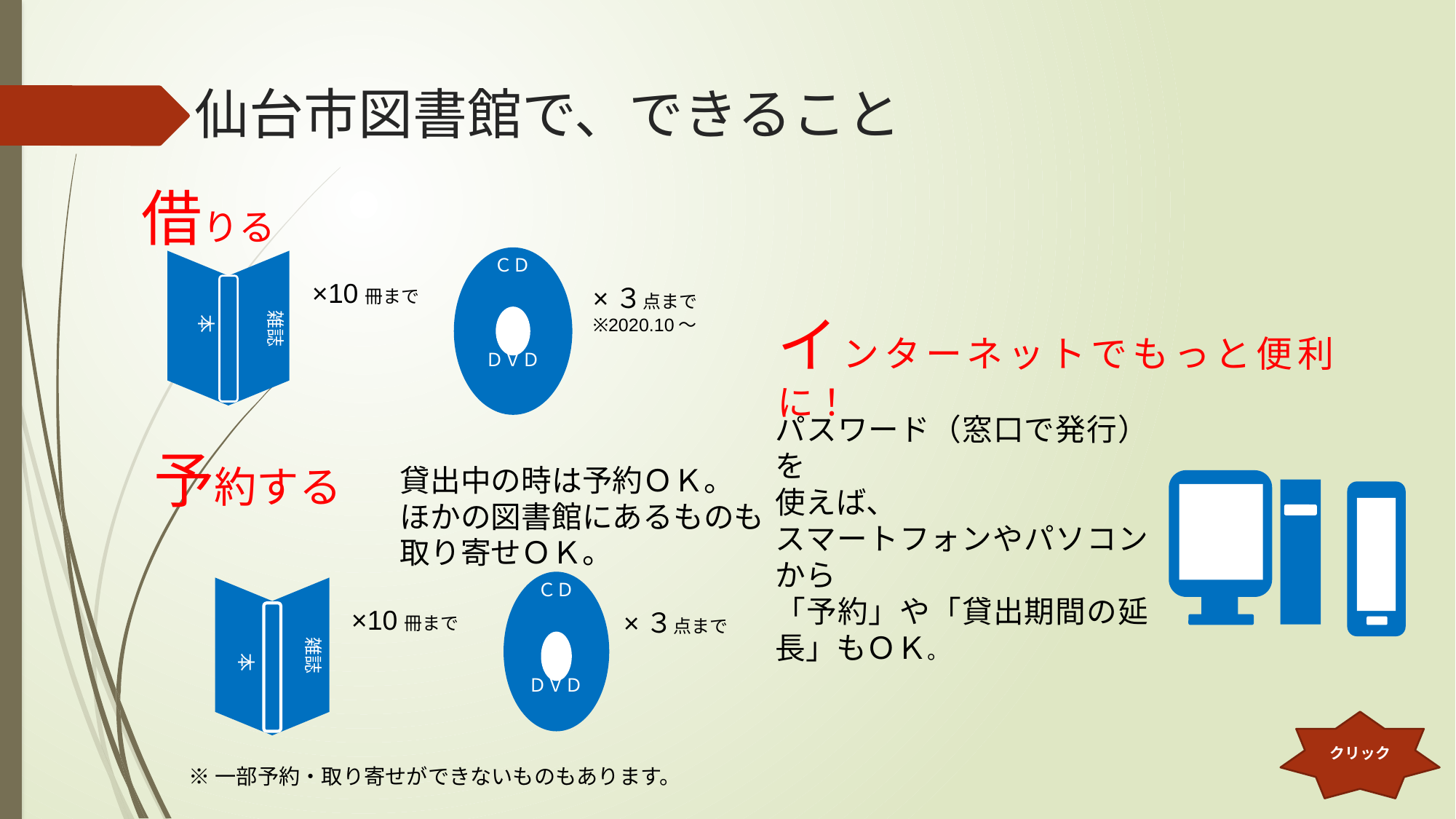

仙台市図書館で、できること
借りる

ＣＤ
ＤＶＤ
×３点まで
※2020.10～

雑誌
×10冊まで
本
インターネットでもっと便利に！
パスワード（窓口で発行）を
使えば、
スマートフォンやパソコンから
「予約」や「貸出期間の延長」もＯＫ。

予約する
貸出中の時は予約ＯＫ。
ほかの図書館にあるものも
取り寄せＯＫ。

ＣＤ
ＤＶＤ
×３点まで

雑誌
本
×10冊まで
※一部予約・取り寄せができないものもあります。
クリック